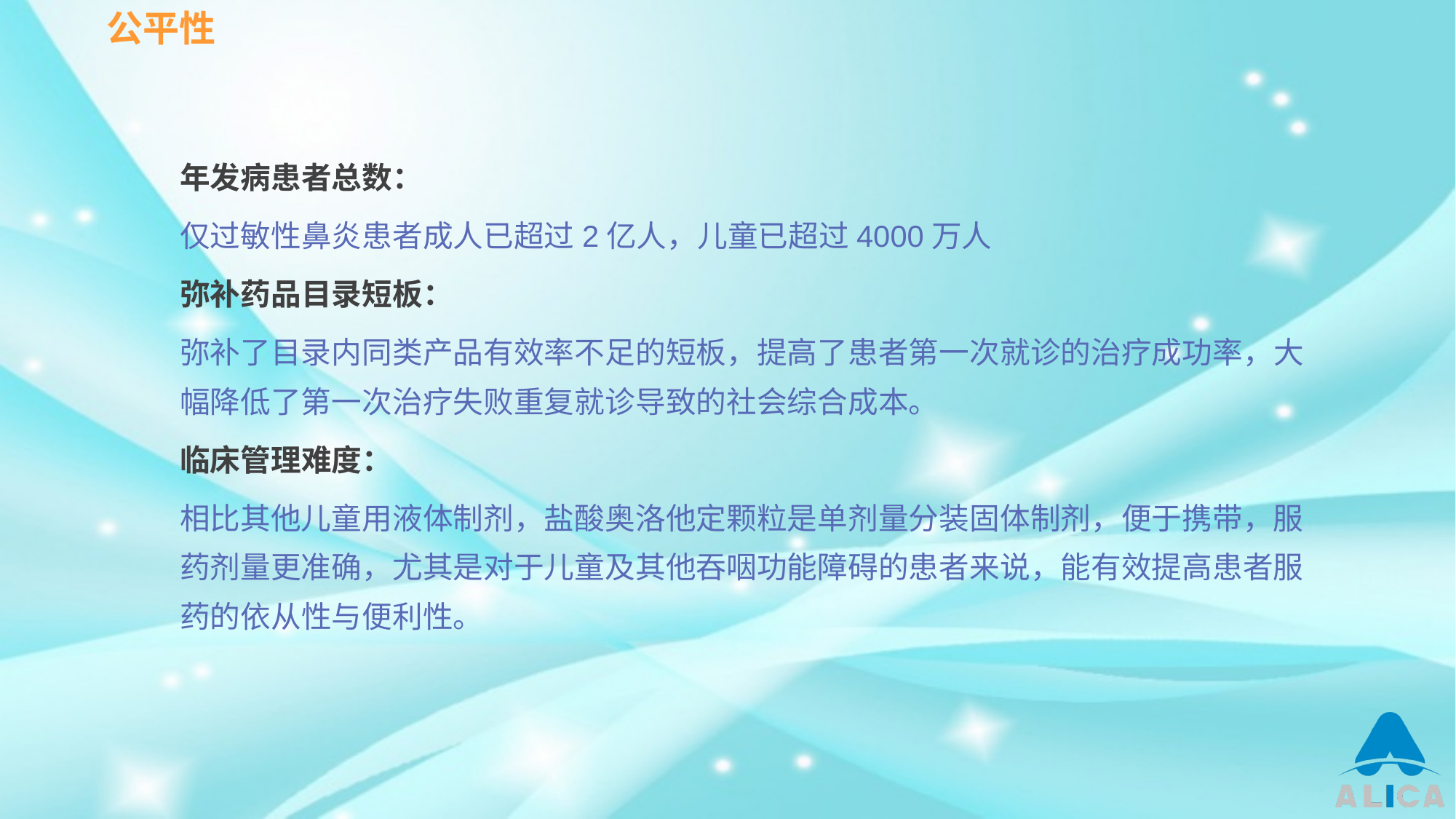

公平性
年发病患者总数：
仅过敏性鼻炎患者成人已超过2亿人，儿童已超过4000万人
弥补药品目录短板：
弥补了目录内同类产品有效率不足的短板，提高了患者第一次就诊的治疗成功率，大幅降低了第一次治疗失败重复就诊导致的社会综合成本。
临床管理难度：
相比其他儿童用液体制剂，盐酸奥洛他定颗粒是单剂量分装固体制剂，便于携带，服药剂量更准确，尤其是对于儿童及其他吞咽功能障碍的患者来说，能有效提高患者服药的依从性与便利性。